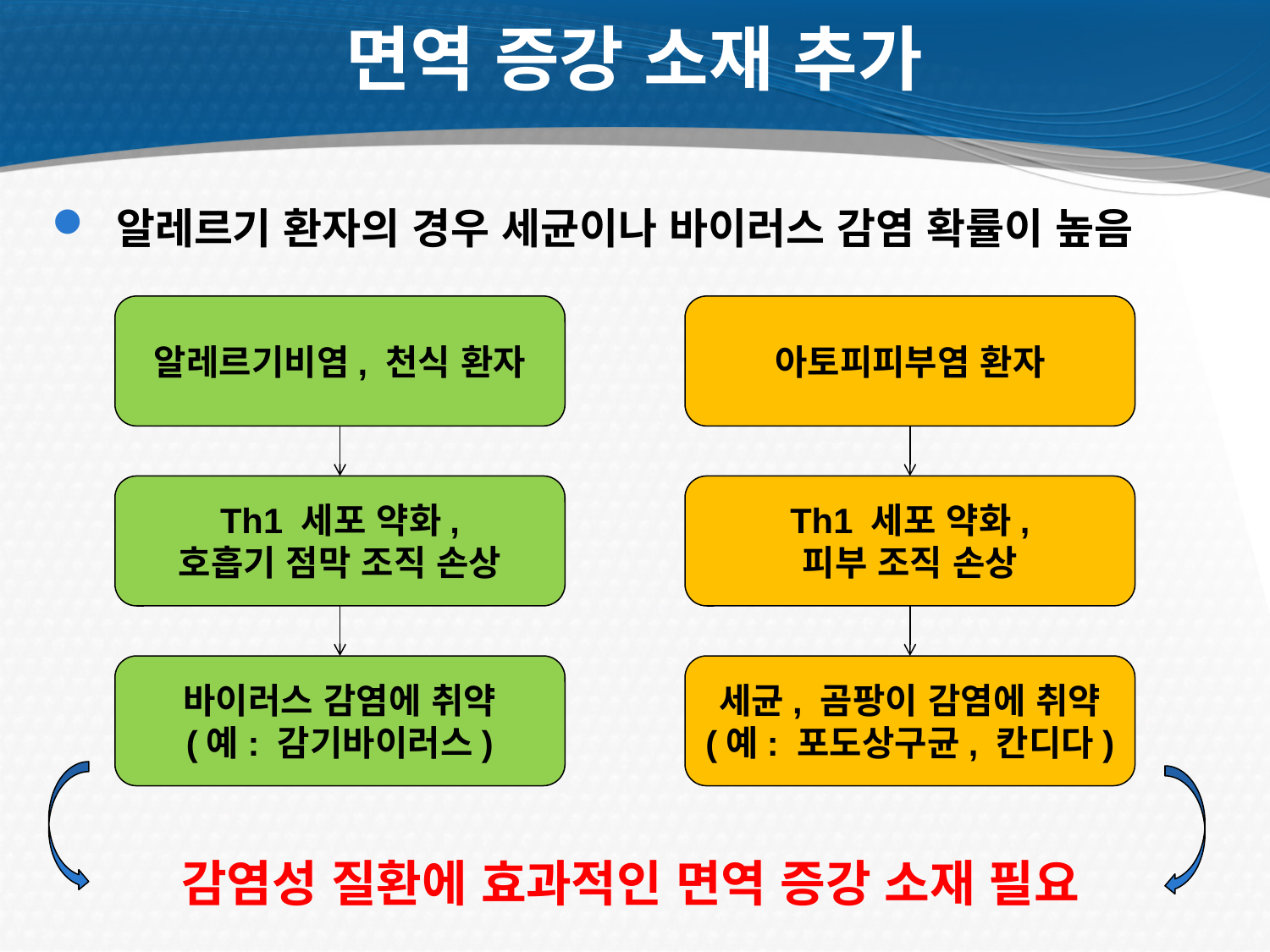

면역 증강 소재 추가
 알레르기 환자의 경우 세균이나 바이러스 감염 확률이 높음
알레르기비염, 천식 환자
아토피피부염 환자
Th1 세포 약화,
호흡기 점막 조직 손상
Th1 세포 약화,
피부 조직 손상
바이러스 감염에 취약
(예: 감기바이러스)
세균, 곰팡이 감염에 취약
(예: 포도상구균, 칸디다)

감염성 질환에 효과적인 면역 증강 소재 필요